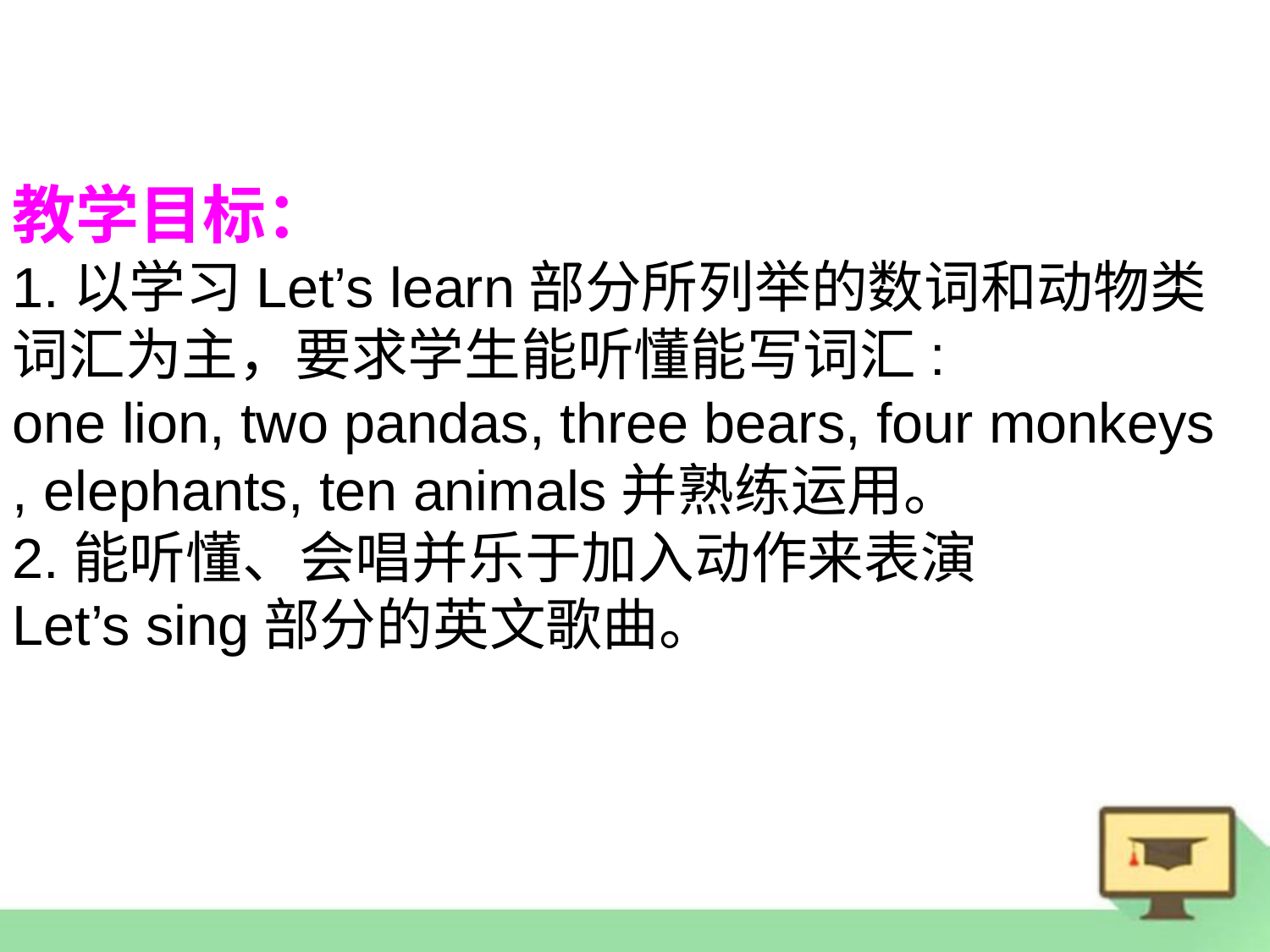

教学目标：
1.以学习Let’s learn部分所列举的数词和动物类词汇为主，要求学生能听懂能写词汇: one lion, two pandas, three bears, four monkeys, elephants, ten animals并熟练运用。
2.能听懂、会唱并乐于加入动作来表演Let’s sing部分的英文歌曲。